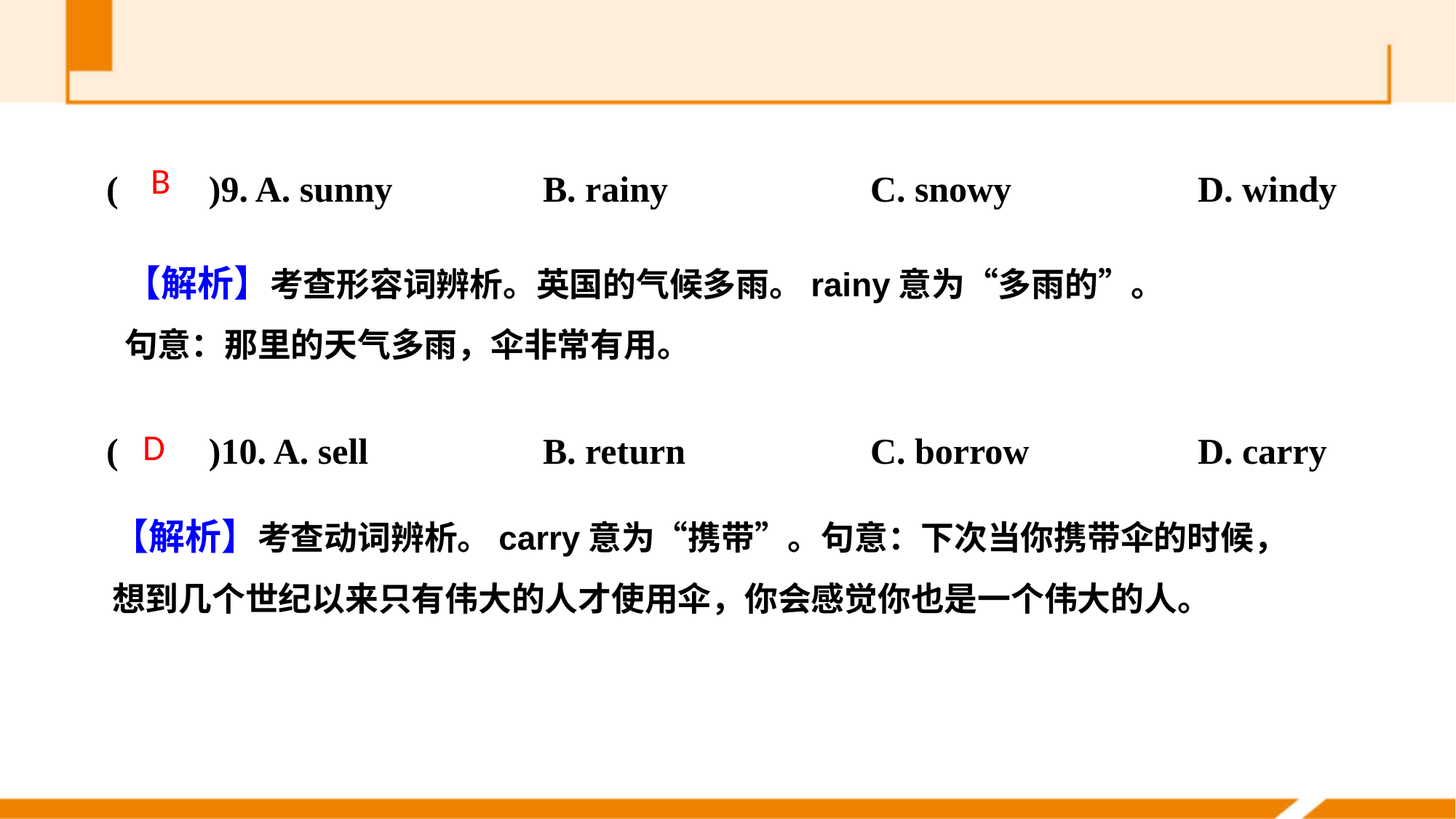

(　　)9. A. sunny  		B. rainy		C. snowy  		D. windy

(　　)10. A. sell  		B. return		C. borrow  		D. carry

B
【解析】考查形容词辨析。英国的气候多雨。rainy意为“多雨的”。句意：那里的天气多雨，伞非常有用。
D
【解析】考查动词辨析。carry意为“携带”。句意：下次当你携带伞的时候，想到几个世纪以来只有伟大的人才使用伞，你会感觉你也是一个伟大的人。